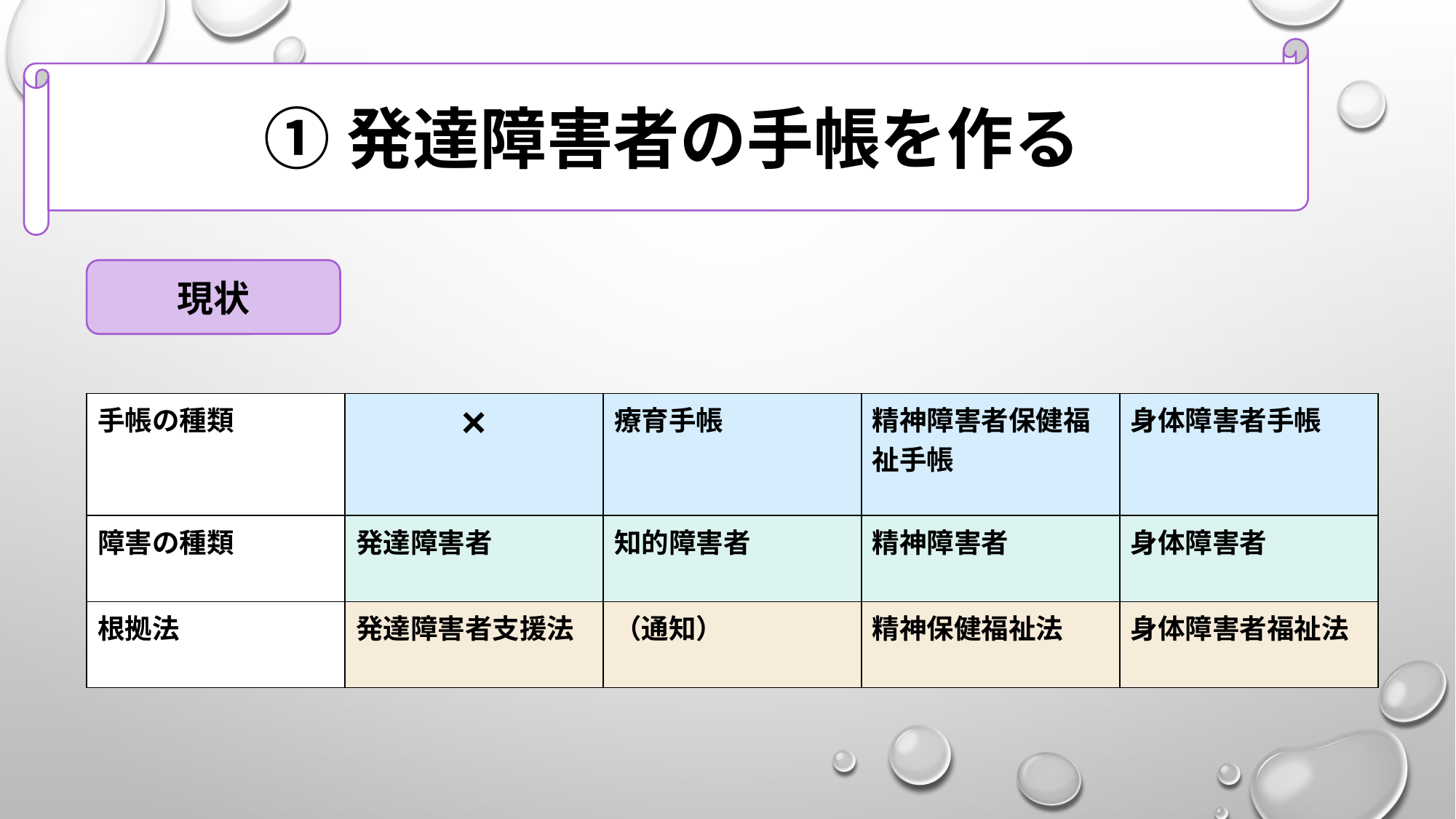

①発達障害者の手帳を作る
現状
| 手帳の種類 | × | 療育手帳 | 精神障害者保健福祉手帳 | 身体障害者手帳 |
| --- | --- | --- | --- | --- |
| 障害の種類 | 発達障害者 | 知的障害者 | 精神障害者 | 身体障害者 |
| 根拠法 | 発達障害者支援法 | （通知） | 精神保健福祉法 | 身体障害者福祉法 |